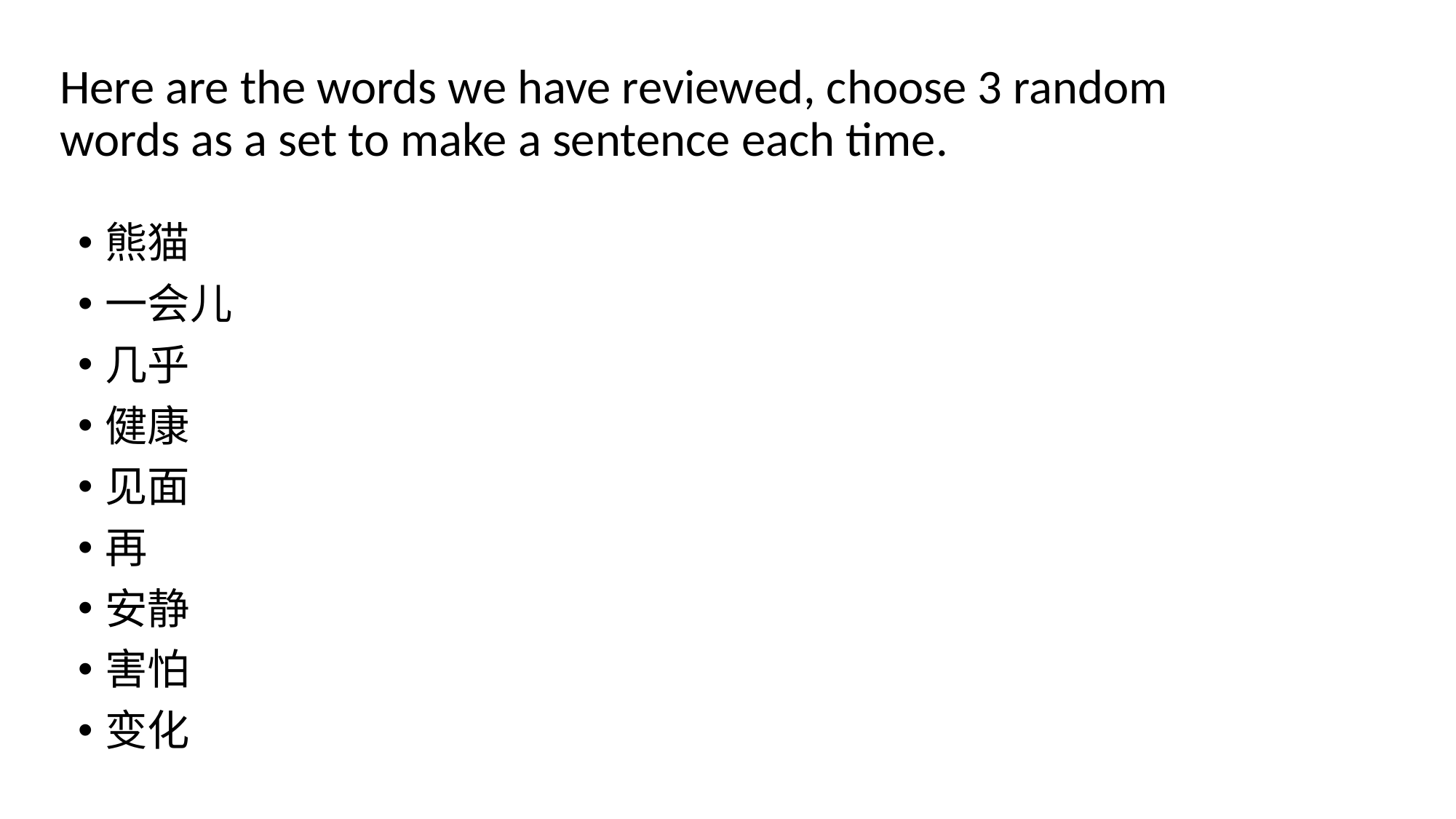

# Here are the words we have reviewed, choose 3 random words as a set to make a sentence each time.
熊猫
一会儿
几乎
健康
见面
再
安静
害怕
变化